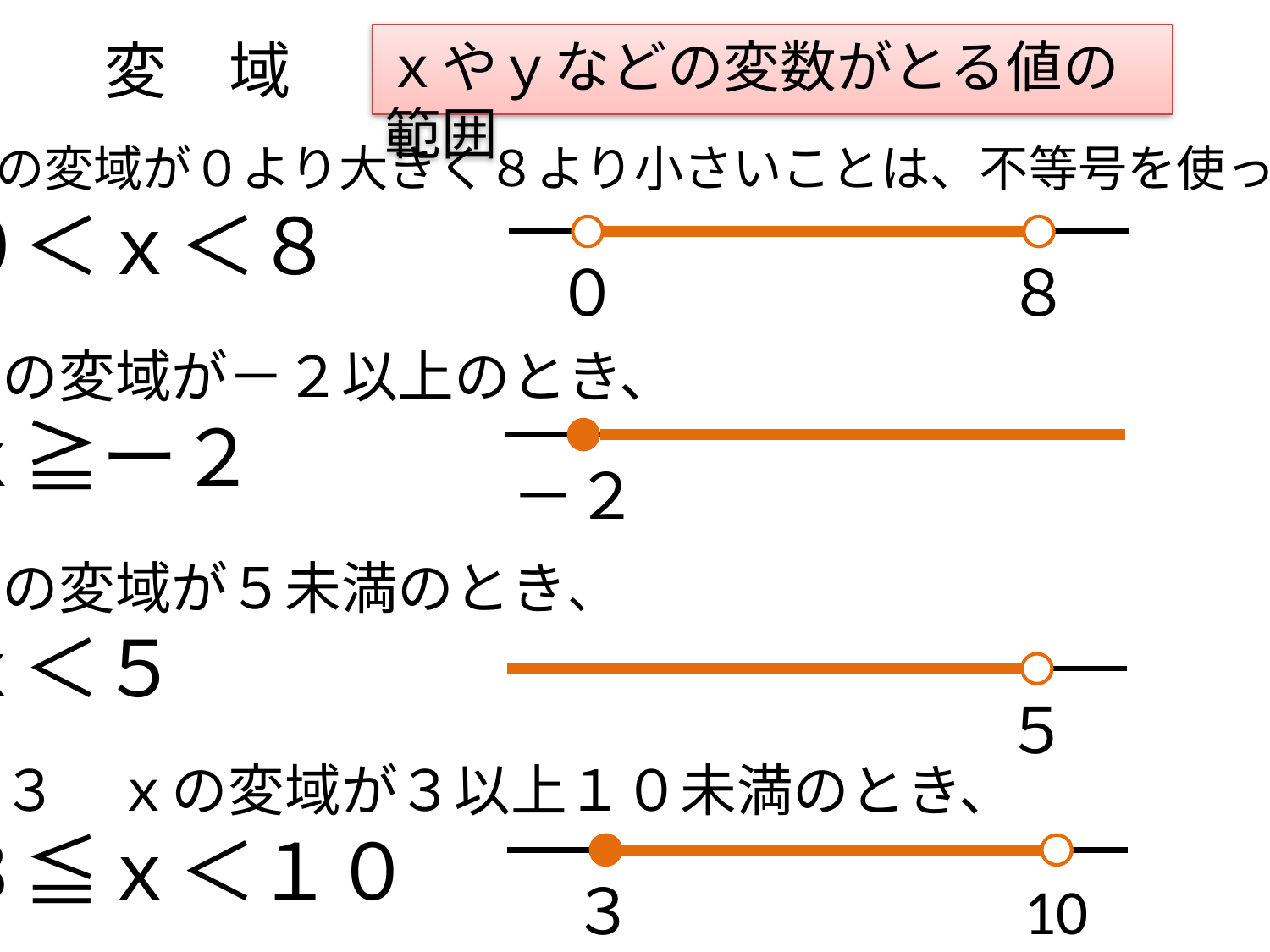

# 変　域
ｘやｙなどの変数がとる値の範囲
ｘの変域が０より大きく８より小さいことは、不等号を使って
０＜ｘ＜８

ｘの変域が－２以上のとき、
ｘ≧ー２

ｘの変域が５未満のとき、
ｘ＜５

問３　ｘの変域が３以上１０未満のとき、
３≦ｘ＜１０

０
８

－２

５

10
３